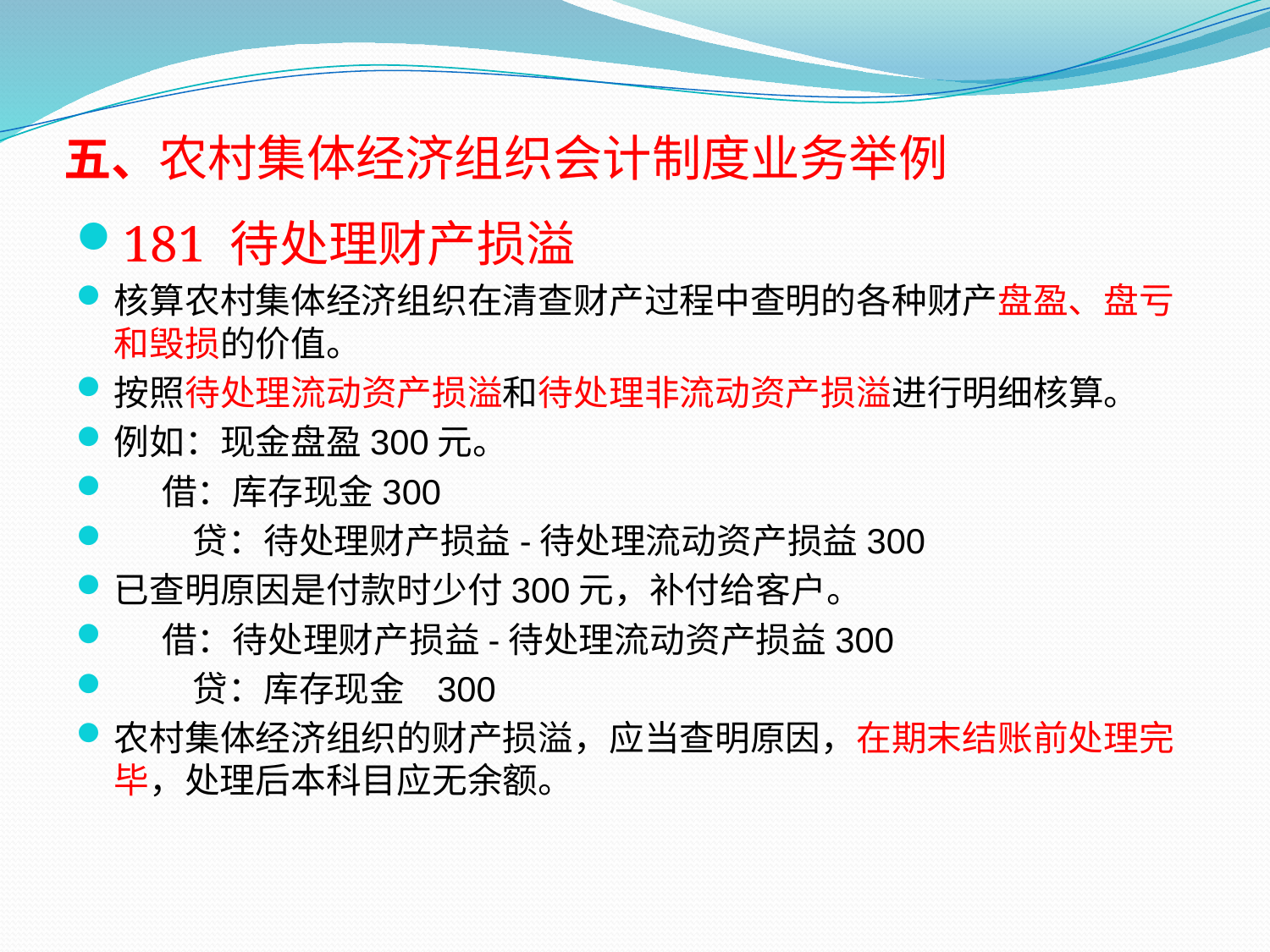

# 五、农村集体经济组织会计制度业务举例
181 待处理财产损溢
核算农村集体经济组织在清查财产过程中查明的各种财产盘盈、盘亏和毁损的价值。
按照待处理流动资产损溢和待处理非流动资产损溢进行明细核算。
例如：现金盘盈300元。
     借：库存现金300
         贷：待处理财产损益-待处理流动资产损益300
已查明原因是付款时少付300元，补付给客户。
     借：待处理财产损益-待处理流动资产损益300
         贷：库存现金   300
农村集体经济组织的财产损溢，应当查明原因，在期末结账前处理完毕，处理后本科目应无余额。